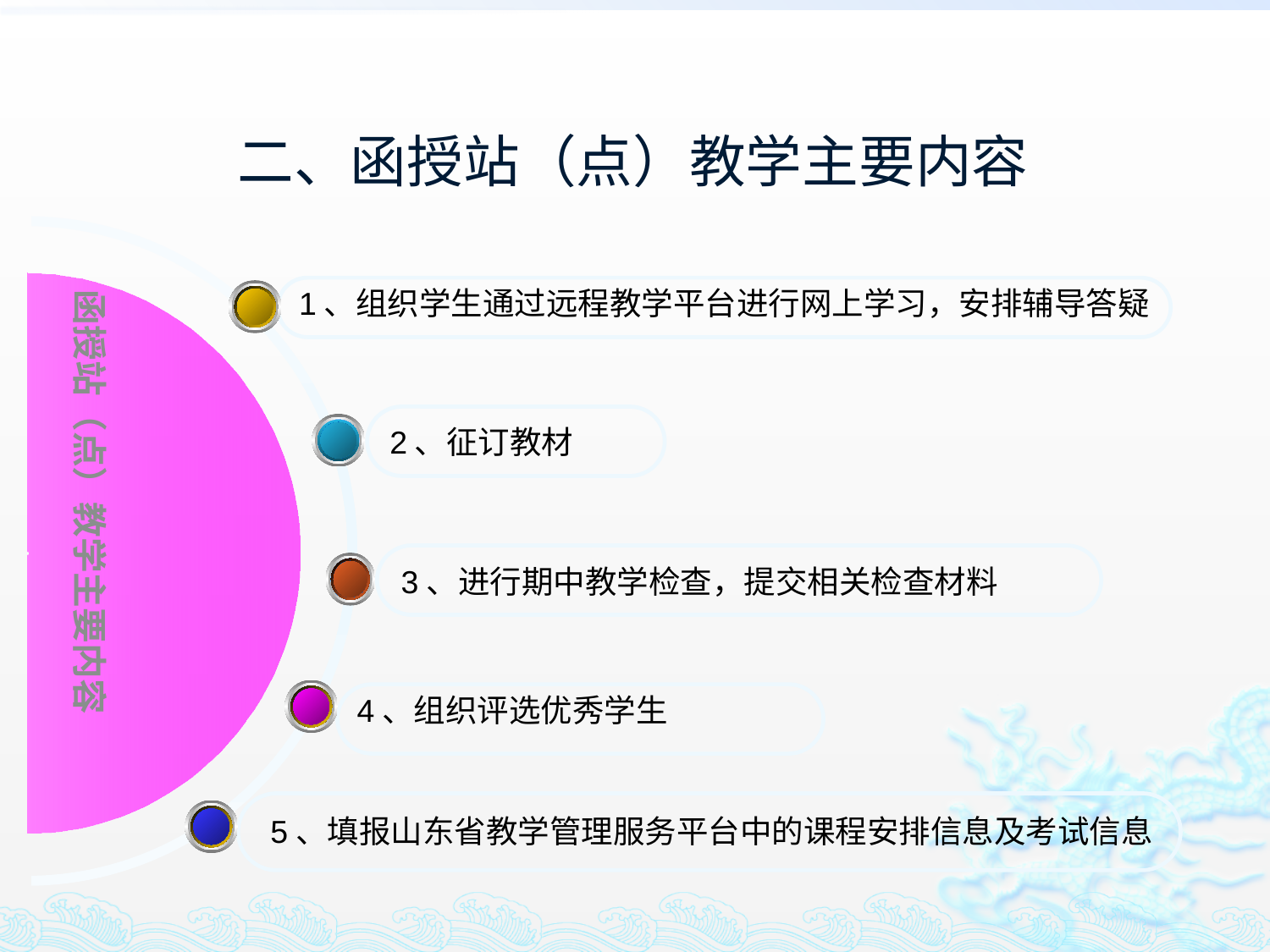

# 二、函授站（点）教学主要内容

函授站（点）教学主要内容
1、组织学生通过远程教学平台进行网上学习，安排辅导答疑

2、征订教材

3、进行期中教学检查，提交相关检查材料

4、组织评选优秀学生

5、填报山东省教学管理服务平台中的课程安排信息及考试信息